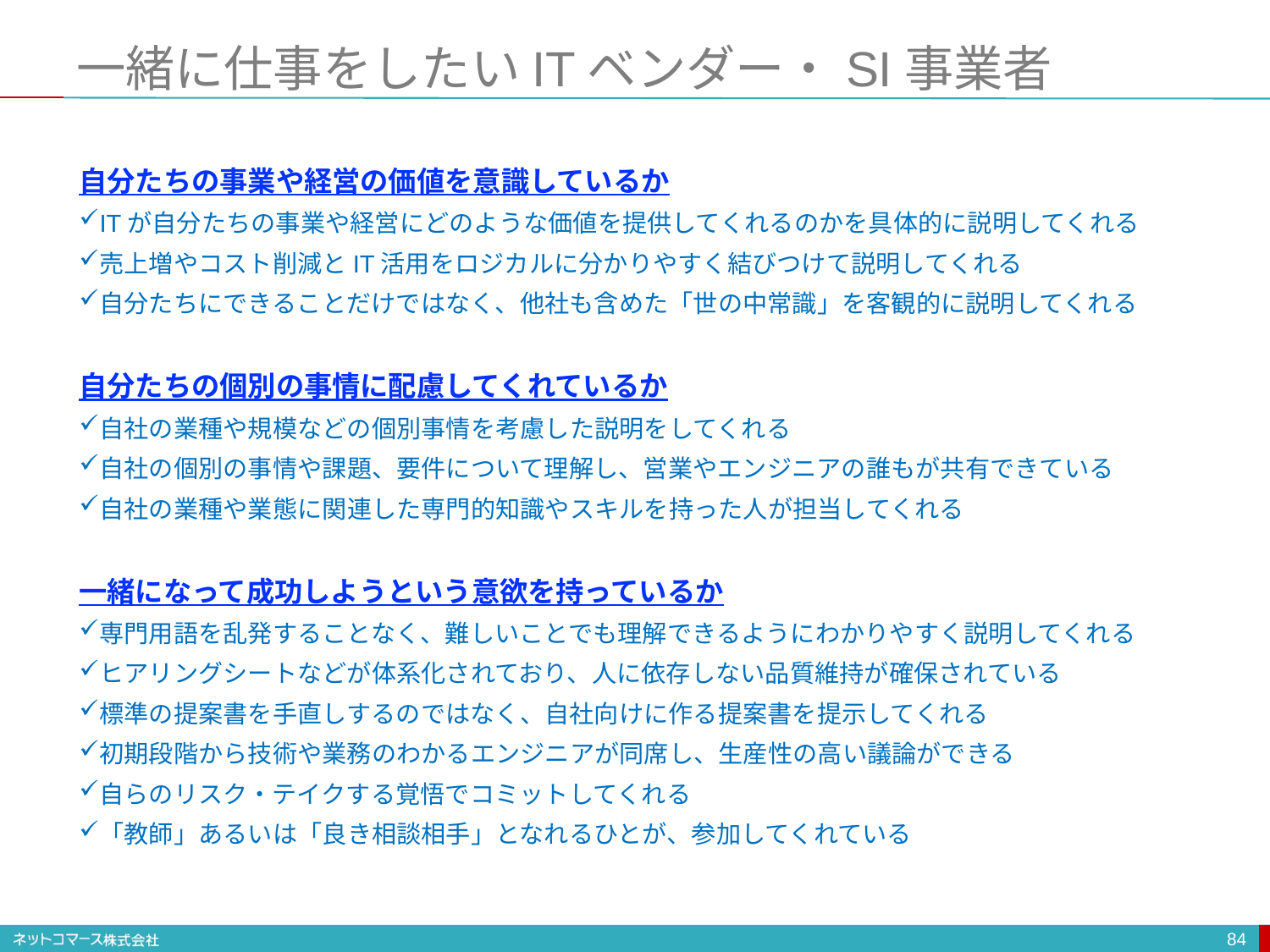

# 一緒に仕事をしたいITベンダー・SI事業者
自分たちの事業や経営の価値を意識しているか
ITが自分たちの事業や経営にどのような価値を提供してくれるのかを具体的に説明してくれる
売上増やコスト削減とIT活用をロジカルに分かりやすく結びつけて説明してくれる
自分たちにできることだけではなく、他社も含めた「世の中常識」を客観的に説明してくれる

自分たちの個別の事情に配慮してくれているか
自社の業種や規模などの個別事情を考慮した説明をしてくれる
自社の個別の事情や課題、要件について理解し、営業やエンジニアの誰もが共有できている
自社の業種や業態に関連した専門的知識やスキルを持った人が担当してくれる

一緒になって成功しようという意欲を持っているか
専門用語を乱発することなく、難しいことでも理解できるようにわかりやすく説明してくれる
ヒアリングシートなどが体系化されており、人に依存しない品質維持が確保されている
標準の提案書を手直しするのではなく、自社向けに作る提案書を提示してくれる
初期段階から技術や業務のわかるエンジニアが同席し、生産性の高い議論ができる
自らのリスク・テイクする覚悟でコミットしてくれる
「教師」あるいは「良き相談相手」となれるひとが、参加してくれている
84